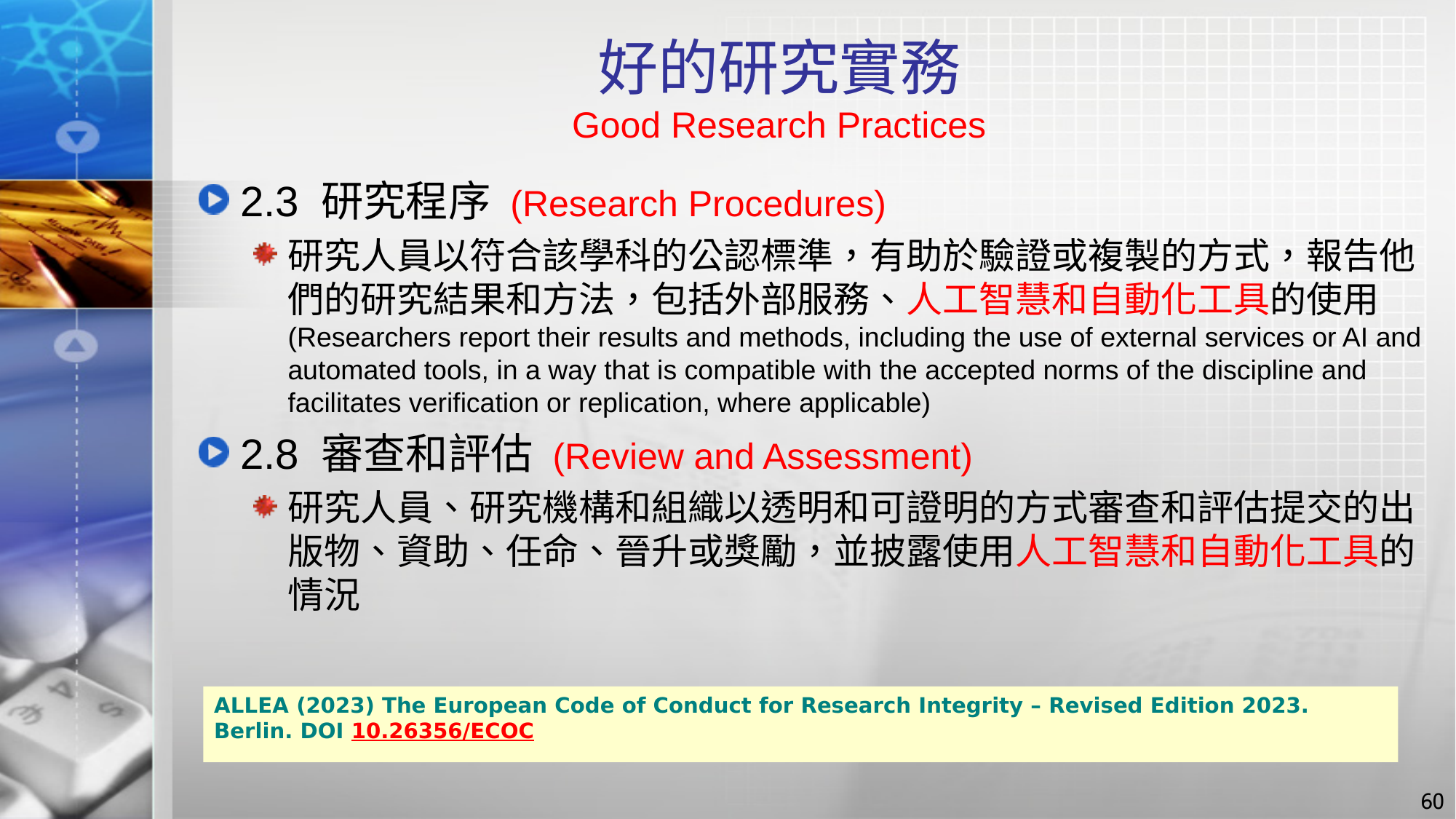

# 好的研究實務 Good Research Practices
2.3 研究程序 (Research Procedures)
研究人員以符合該學科的公認標準，有助於驗證或複製的方式，報告他們的研究結果和方法，包括外部服務、人工智慧和自動化工具的使用(Researchers report their results and methods, including the use of external services or AI and automated tools, in a way that is compatible with the accepted norms of the discipline and facilitates verification or replication, where applicable)
2.8 審查和評估 (Review and Assessment)
研究人員、研究機構和組織以透明和可證明的方式審查和評估提交的出版物、資助、任命、晉升或獎勵，並披露使用人工智慧和自動化工具的情況
ALLEA (2023) The European Code of Conduct for Research Integrity – Revised Edition 2023. Berlin. DOI 10.26356/ECOC
60